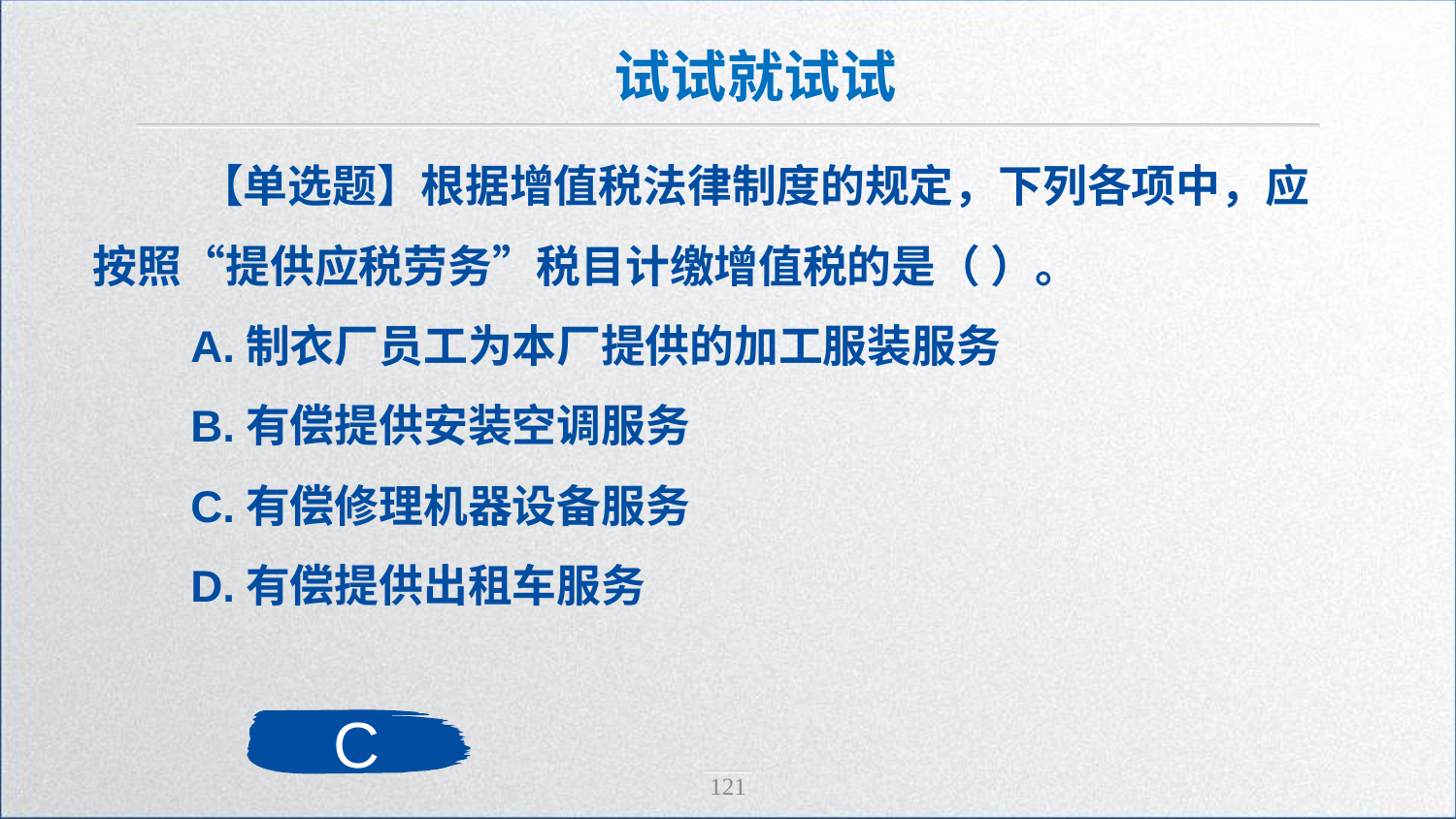

试试就试试
 【单选题】根据增值税法律制度的规定，下列各项中，应按照“提供应税劳务”税目计缴增值税的是（ ）。
 A.制衣厂员工为本厂提供的加工服装服务
 B.有偿提供安装空调服务
 C.有偿修理机器设备服务
 D.有偿提供出租车服务

C
121